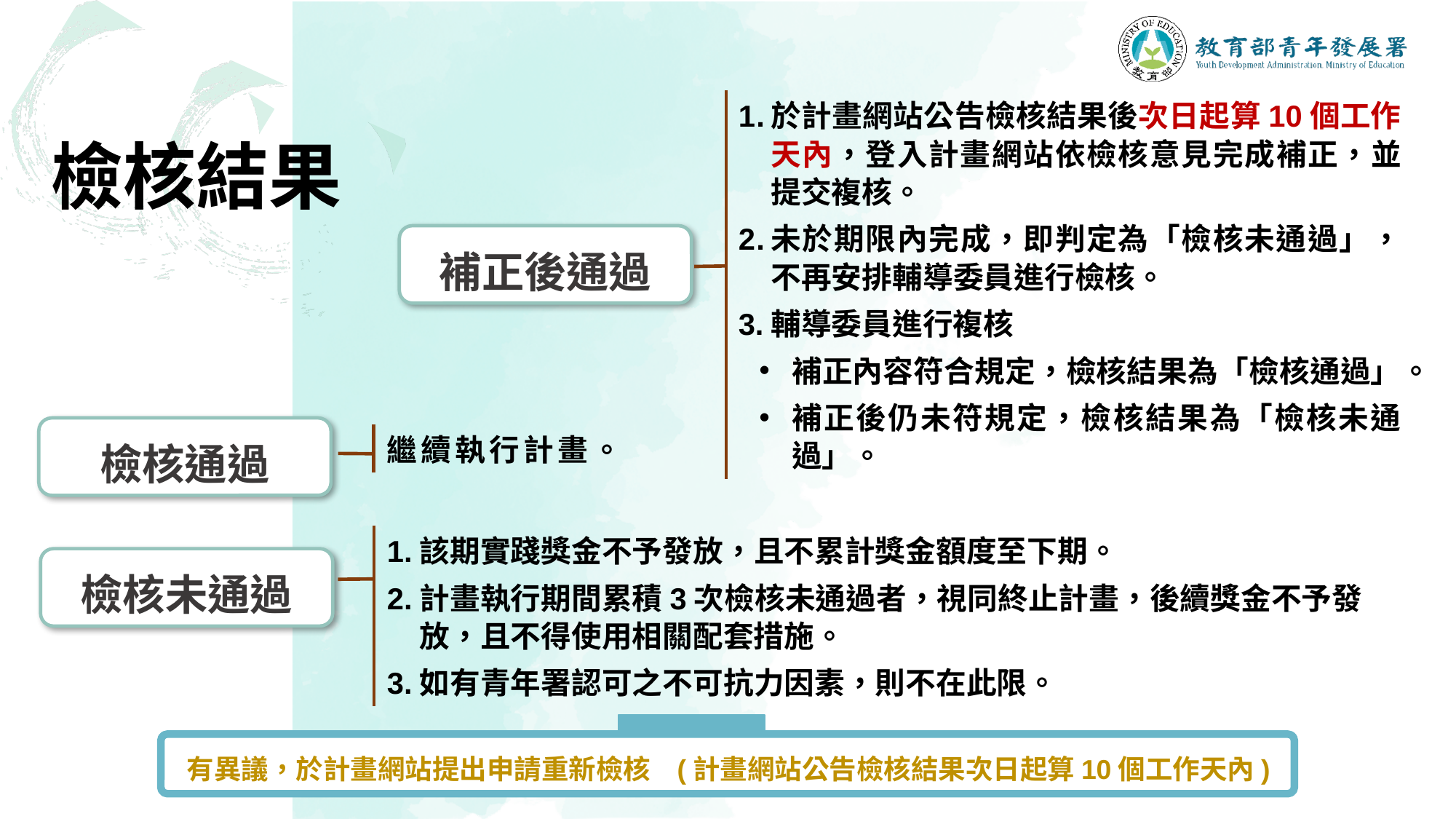

於計畫網站公告檢核結果後次日起算10個工作天內，登入計畫網站依檢核意見完成補正，並提交複核。
未於期限內完成，即判定為「檢核未通過」，不再安排輔導委員進行檢核。
3.輔導委員進行複核
補正內容符合規定，檢核結果為「檢核通過」。
補正後仍未符規定，檢核結果為「檢核未通過」。
檢核結果
補正後通過
檢核通過
繼續執行計畫。
1.該期實踐獎金不予發放，且不累計獎金額度至下期。
2.計畫執行期間累積3次檢核未通過者，視同終止計畫，後續獎金不予發放，且不得使用相關配套措施。
3.如有青年署認可之不可抗力因素，則不在此限。
檢核未通過

有異議，於計畫網站提出申請重新檢核    (計畫網站公告檢核結果次日起算10個工作天內)